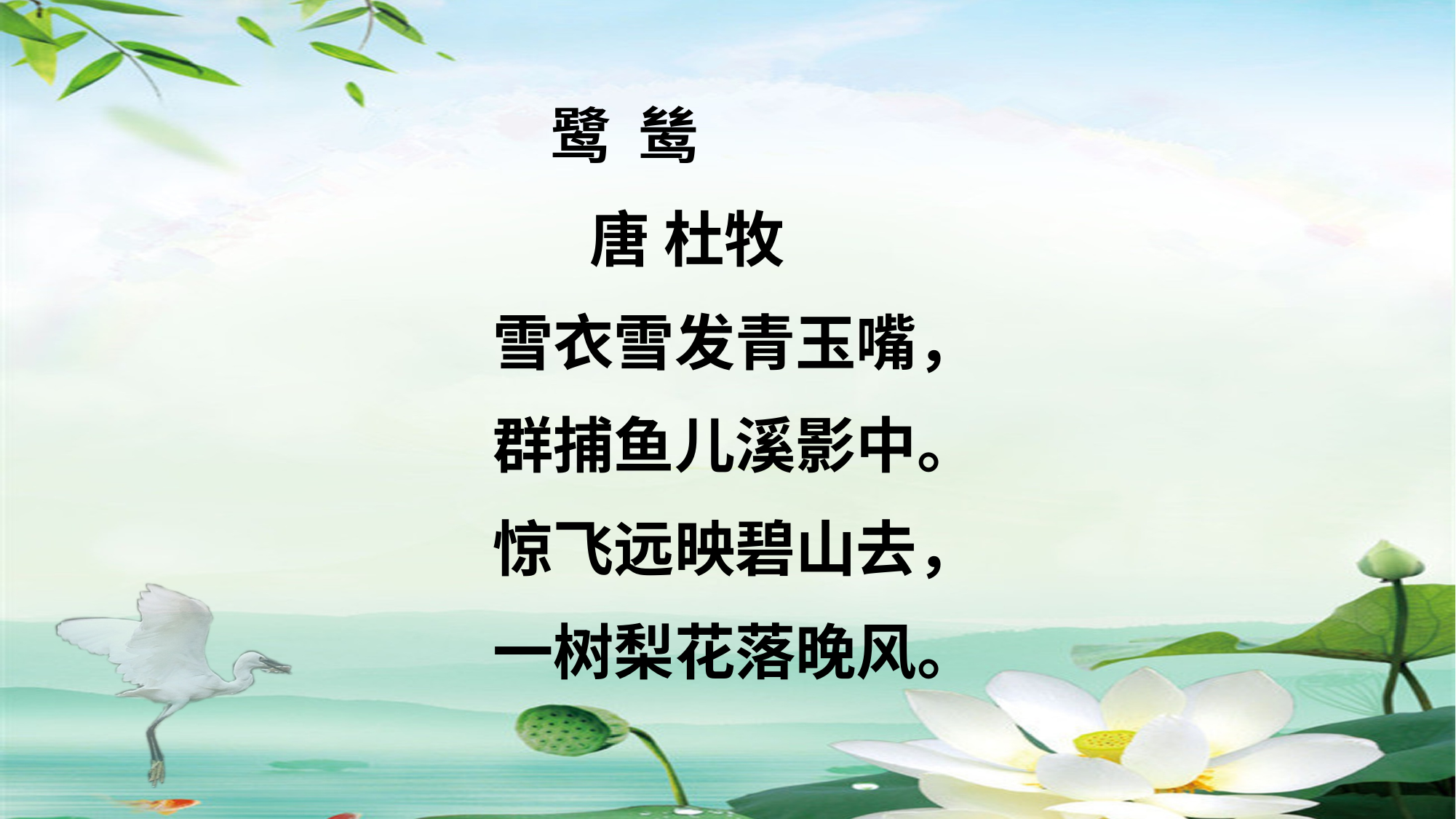

鹭  鸶
         唐 杜牧
  雪衣雪发青玉嘴，
  群捕鱼儿溪影中。
  惊飞远映碧山去，
  一树梨花落晚风。